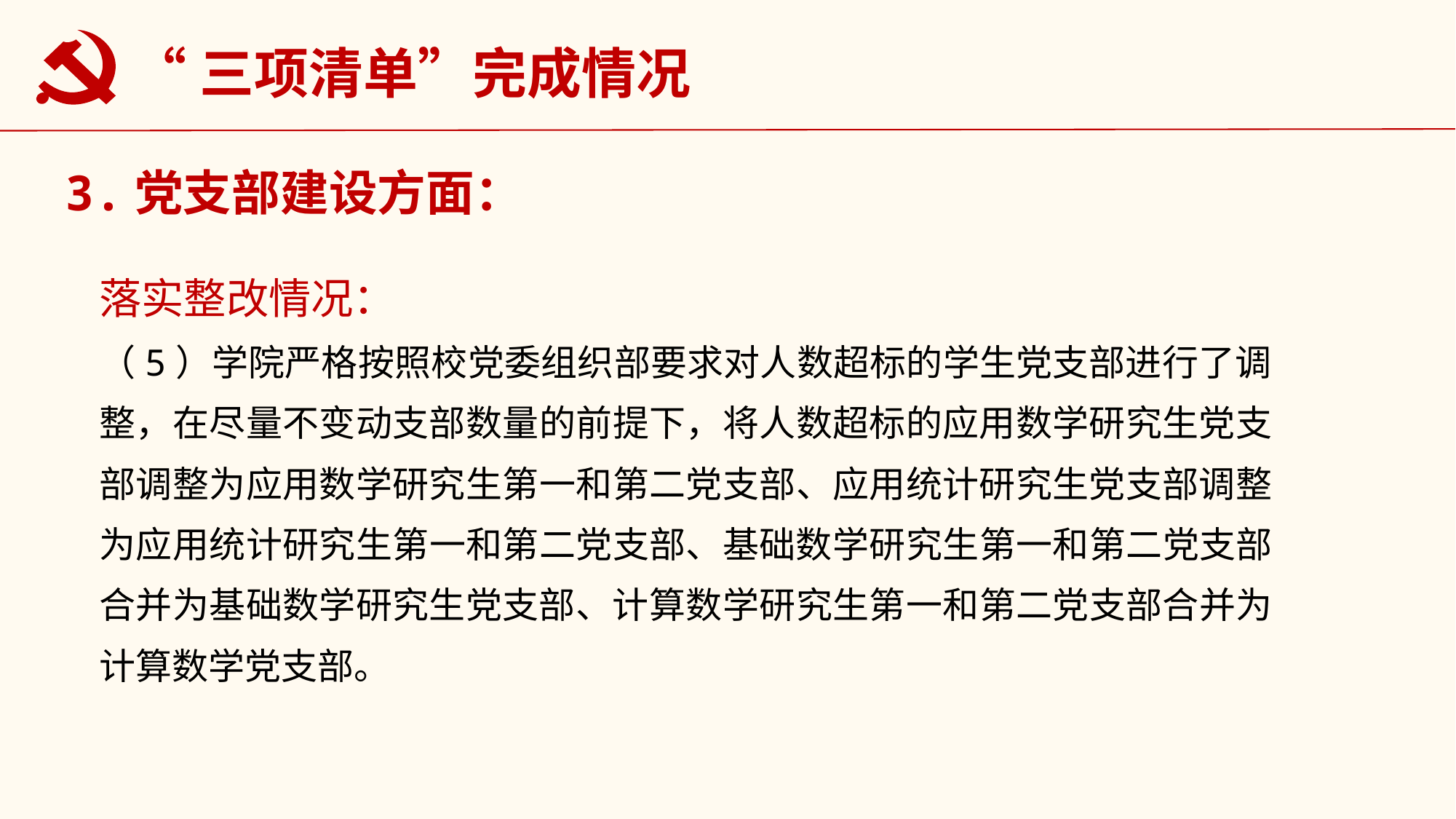

“三项清单”完成情况
3.党支部建设方面：
落实整改情况：
（5）学院严格按照校党委组织部要求对人数超标的学生党支部进行了调整，在尽量不变动支部数量的前提下，将人数超标的应用数学研究生党支部调整为应用数学研究生第一和第二党支部、应用统计研究生党支部调整为应用统计研究生第一和第二党支部、基础数学研究生第一和第二党支部合并为基础数学研究生党支部、计算数学研究生第一和第二党支部合并为计算数学党支部。